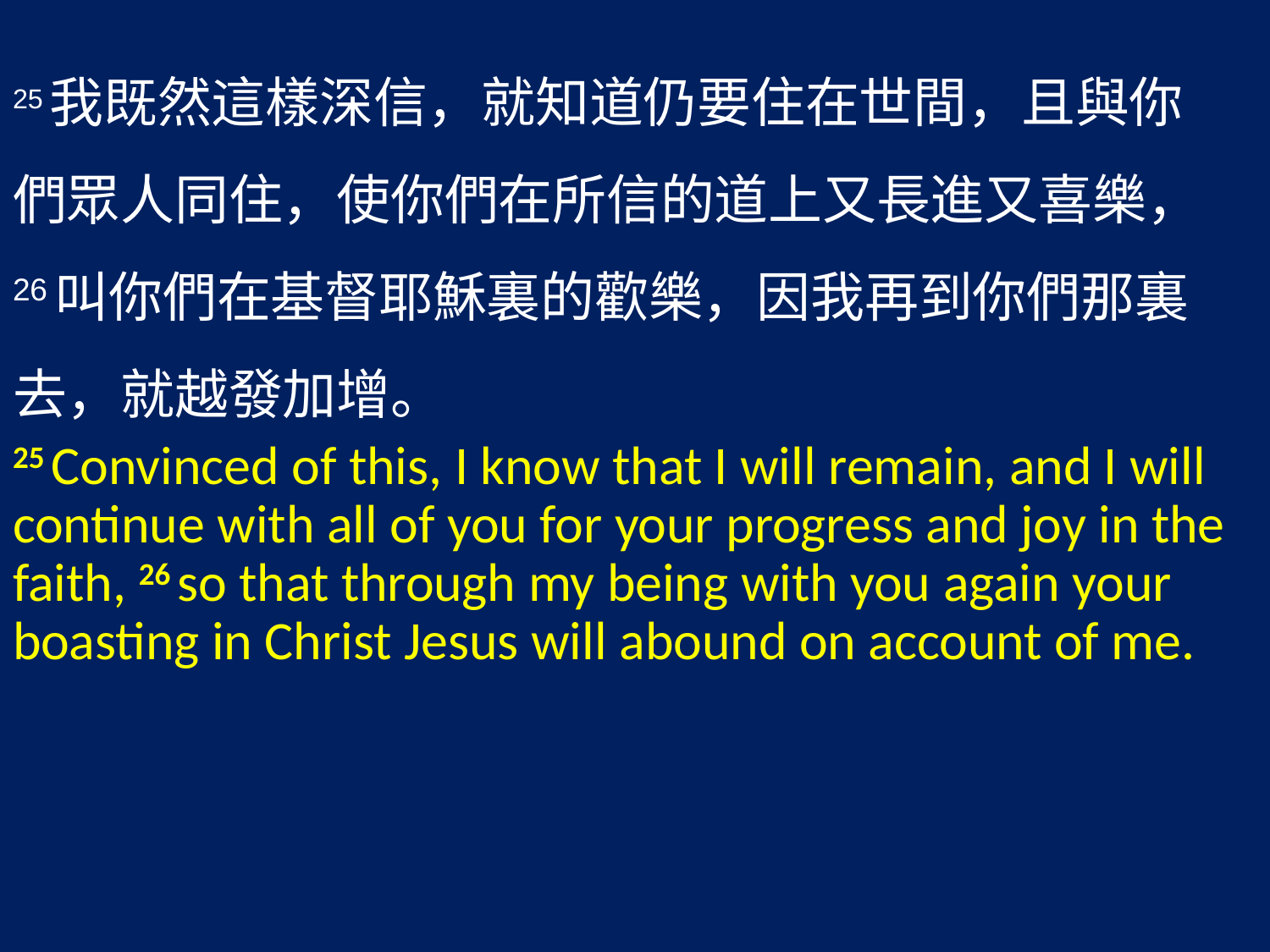

25我既然這樣深信，就知道仍要住在世間，且與你們眾人同住，使你們在所信的道上又長進又喜樂， 26叫你們在基督耶穌裏的歡樂，因我再到你們那裏去，就越發加增。
25 Convinced of this, I know that I will remain, and I will continue with all of you for your progress and joy in the faith, 26 so that through my being with you again your boasting in Christ Jesus will abound on account of me.